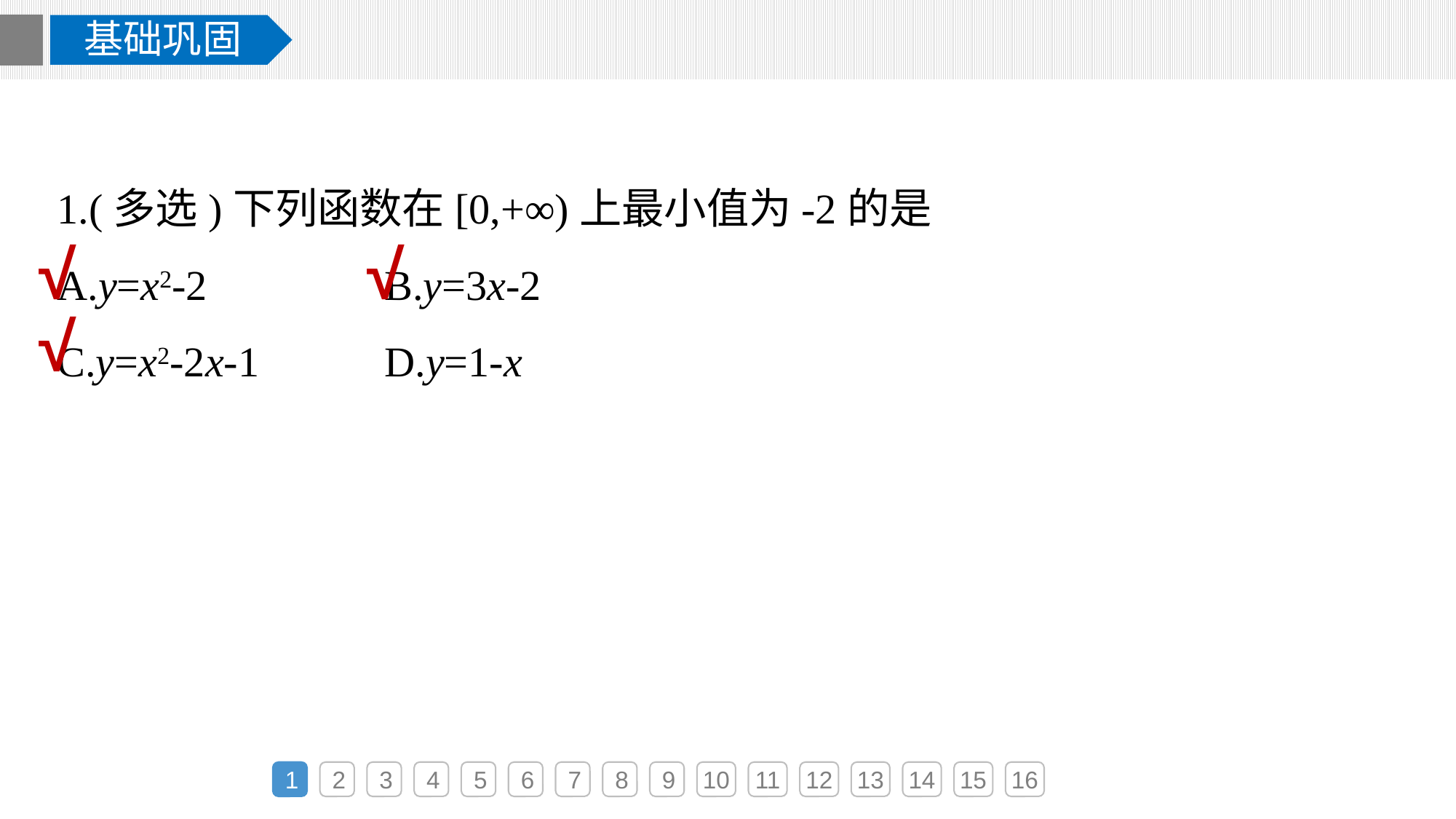

基础巩固

1.(多选)下列函数在[0,+∞)上最小值为-2的是
A.y=x2-2		B.y=3x-2
C.y=x2-2x-1		D.y=1-x
√
√
√
1
2
3
4
5
6
7
8
9
10
11
12
13
14
15
16